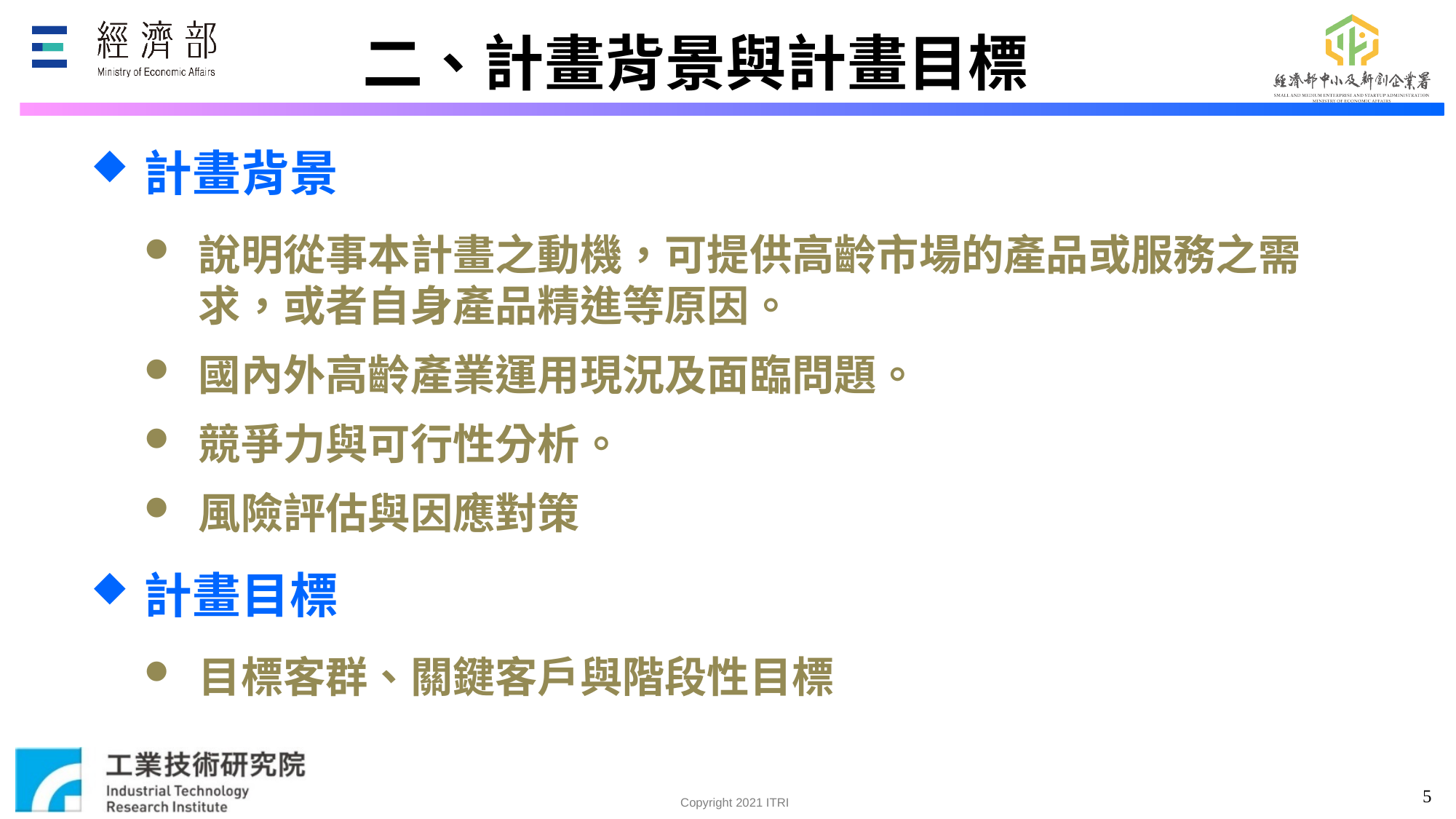

二、計畫背景與計畫目標
計畫背景
說明從事本計畫之動機，可提供高齡市場的產品或服務之需求，或者自身產品精進等原因。
國內外高齡產業運用現況及面臨問題。
競爭力與可行性分析。
風險評估與因應對策
計畫目標
目標客群、關鍵客戶與階段性目標
5